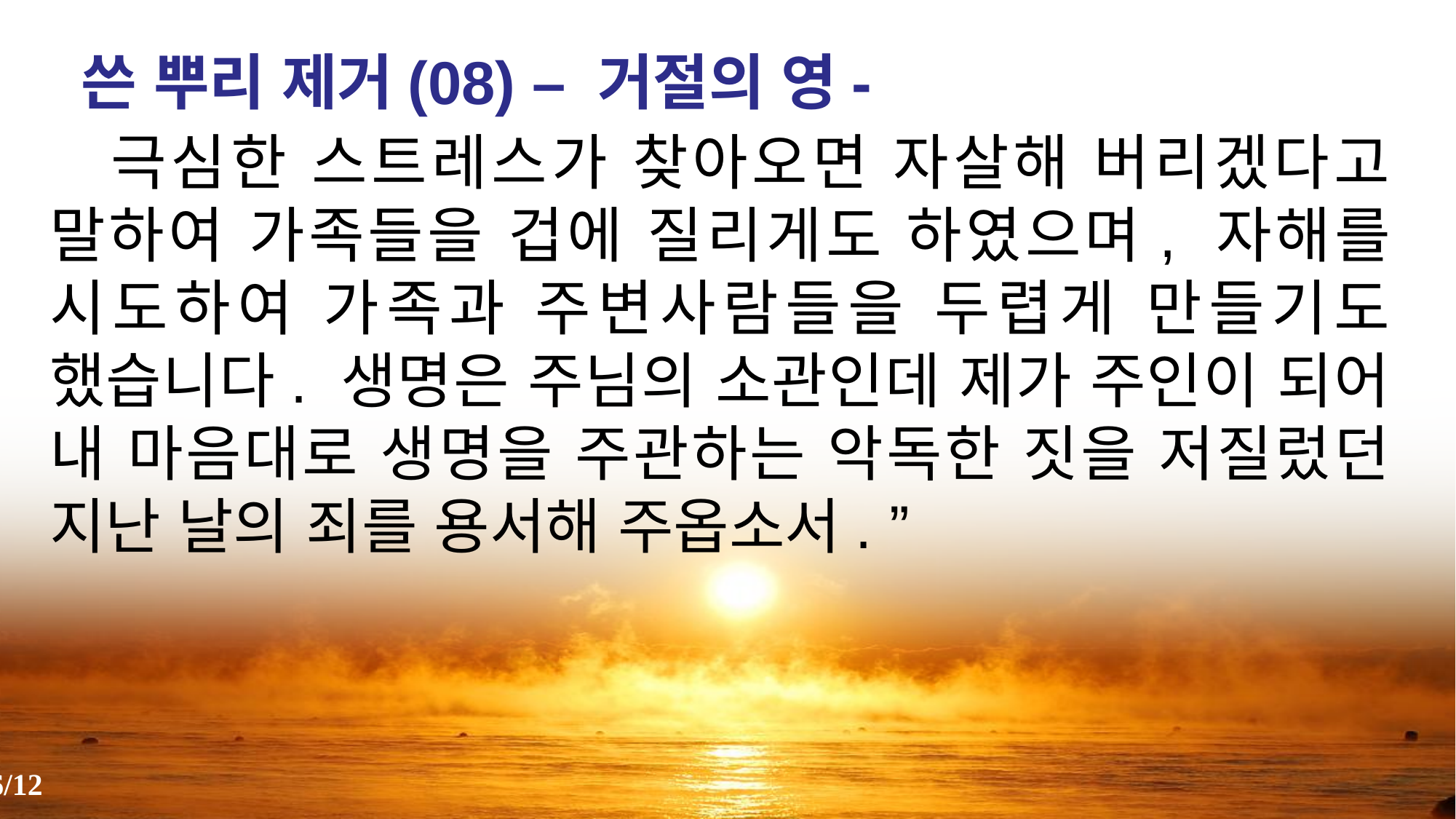

쓴 뿌리 제거(08) – 거절의 영-
  극심한 스트레스가 찾아오면 자살해 버리겠다고 말하여 가족들을 겁에 질리게도 하였으며, 자해를 시도하여 가족과 주변사람들을 두렵게 만들기도 했습니다. 생명은 주님의 소관인데 제가 주인이 되어 내 마음대로 생명을 주관하는 악독한 짓을 저질렀던 지난 날의 죄를 용서해 주옵소서. ”